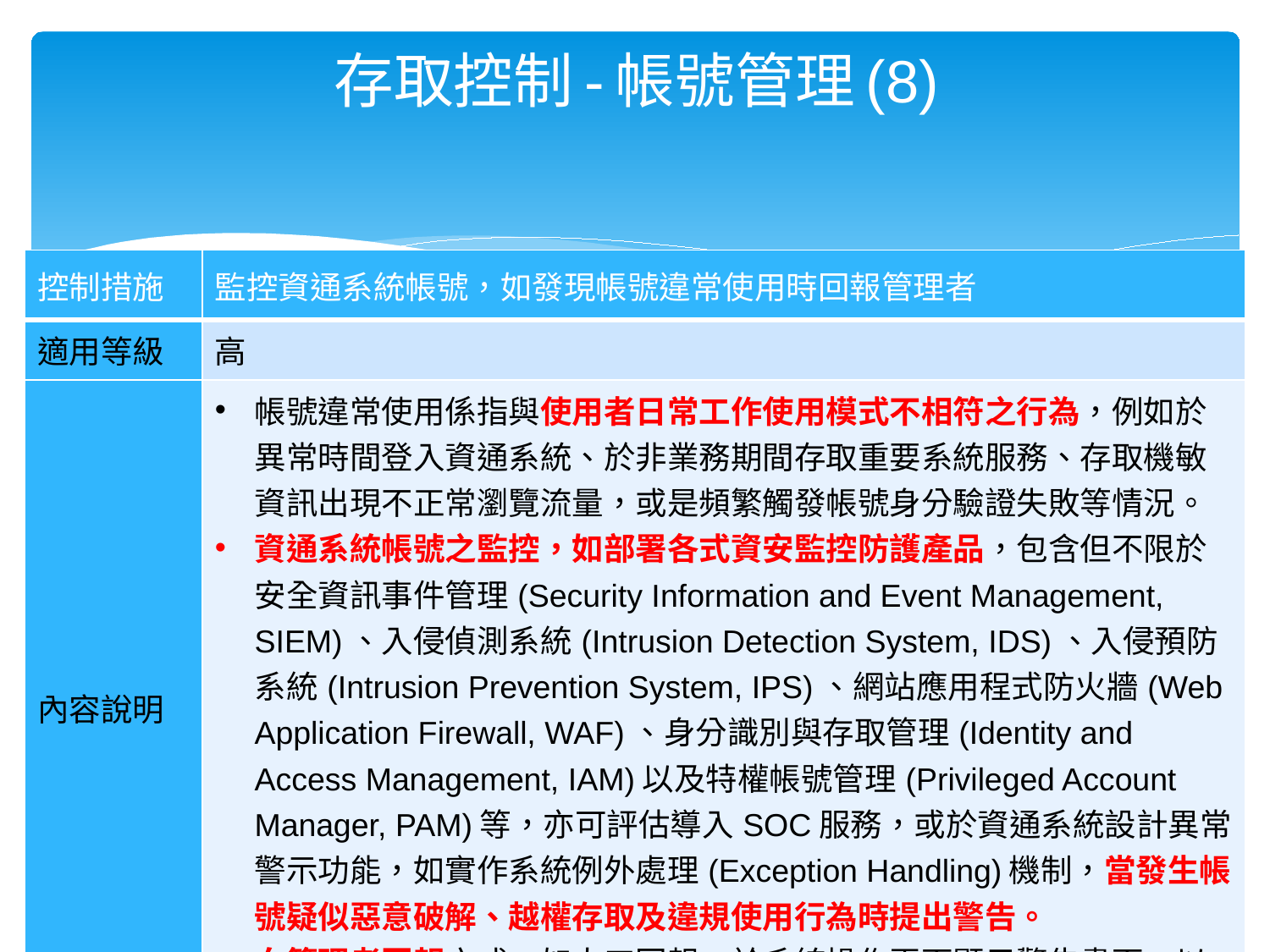

# 存取控制-帳號管理(8)
| 控制措施 | 監控資通系統帳號，如發現帳號違常使用時回報管理者 |
| --- | --- |
| 適用等級 | 高 |
| 內容說明 | 帳號違常使用係指與使用者日常工作使用模式不相符之行為，例如於異常時間登入資通系統、於非業務期間存取重要系統服務、存取機敏資訊出現不正常瀏覽流量，或是頻繁觸發帳號身分驗證失敗等情況。 資通系統帳號之監控，如部署各式資安監控防護產品，包含但不限於安全資訊事件管理(Security Information and Event Management, SIEM)、入侵偵測系統(Intrusion Detection System, IDS)、入侵預防系統(Intrusion Prevention System, IPS)、網站應用程式防火牆(Web Application Firewall, WAF)、身分識別與存取管理(Identity and Access Management, IAM)以及特權帳號管理(Privileged Account Manager, PAM)等，亦可評估導入SOC服務，或於資通系統設計異常警示功能，如實作系統例外處理(Exception Handling)機制，當發生帳號疑似惡意破解、越權存取及違規使用行為時提出警告。 向管理者回報方式，如人工回報、於系統操作頁面顯示警告畫面，以及寄送警示信件或簡訊等各種通知方式。 |